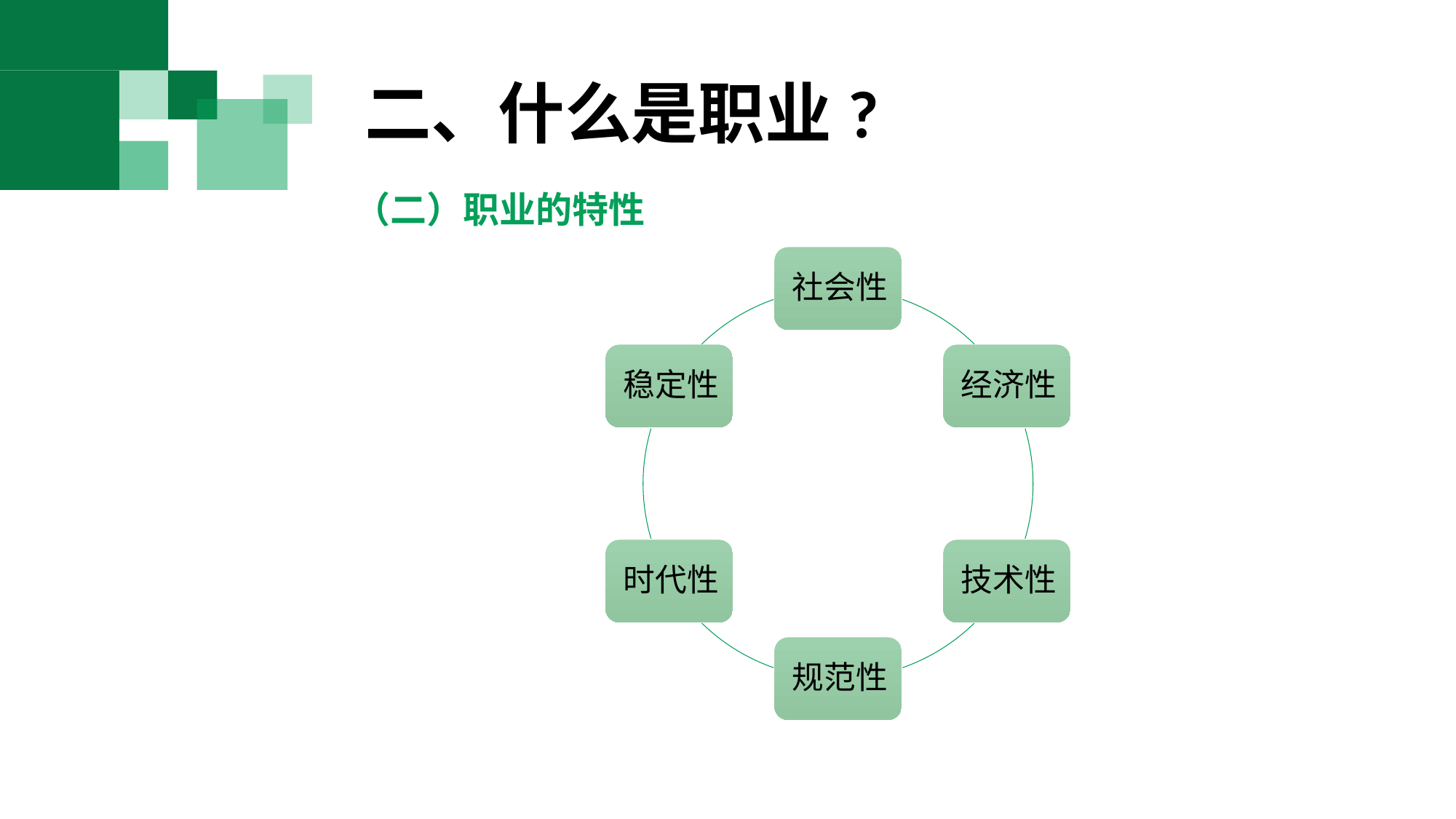

二、什么是职业?

（二）职业的特性
社会性
经济性
技术性
规范性
时代性
稳定性